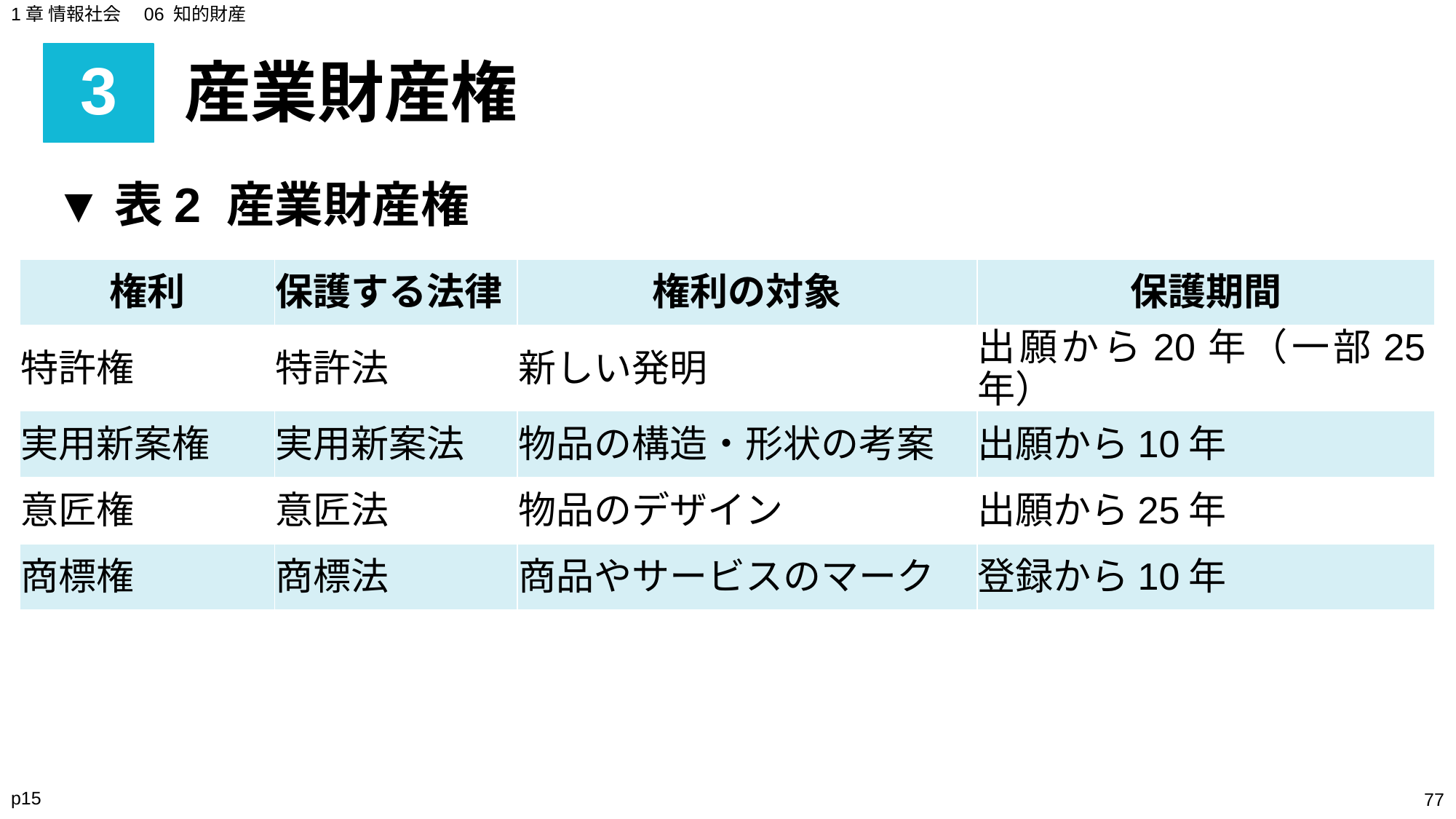

1章 情報社会　06 知的財産

# 3
産業財産権
▼表2 産業財産権

| 権利 | 保護する法律 | 権利の対象 | 保護期間 |
| --- | --- | --- | --- |
| 特許権 | 特許法 | 新しい発明 | 出願から20年（一部25年） |
| 実用新案権 | 実用新案法 | 物品の構造・形状の考案 | 出願から10年 |
| 意匠権 | 意匠法 | 物品のデザイン | 出願から25年 |
| 商標権 | 商標法 | 商品やサービスのマーク | 登録から10年 |
p15
77